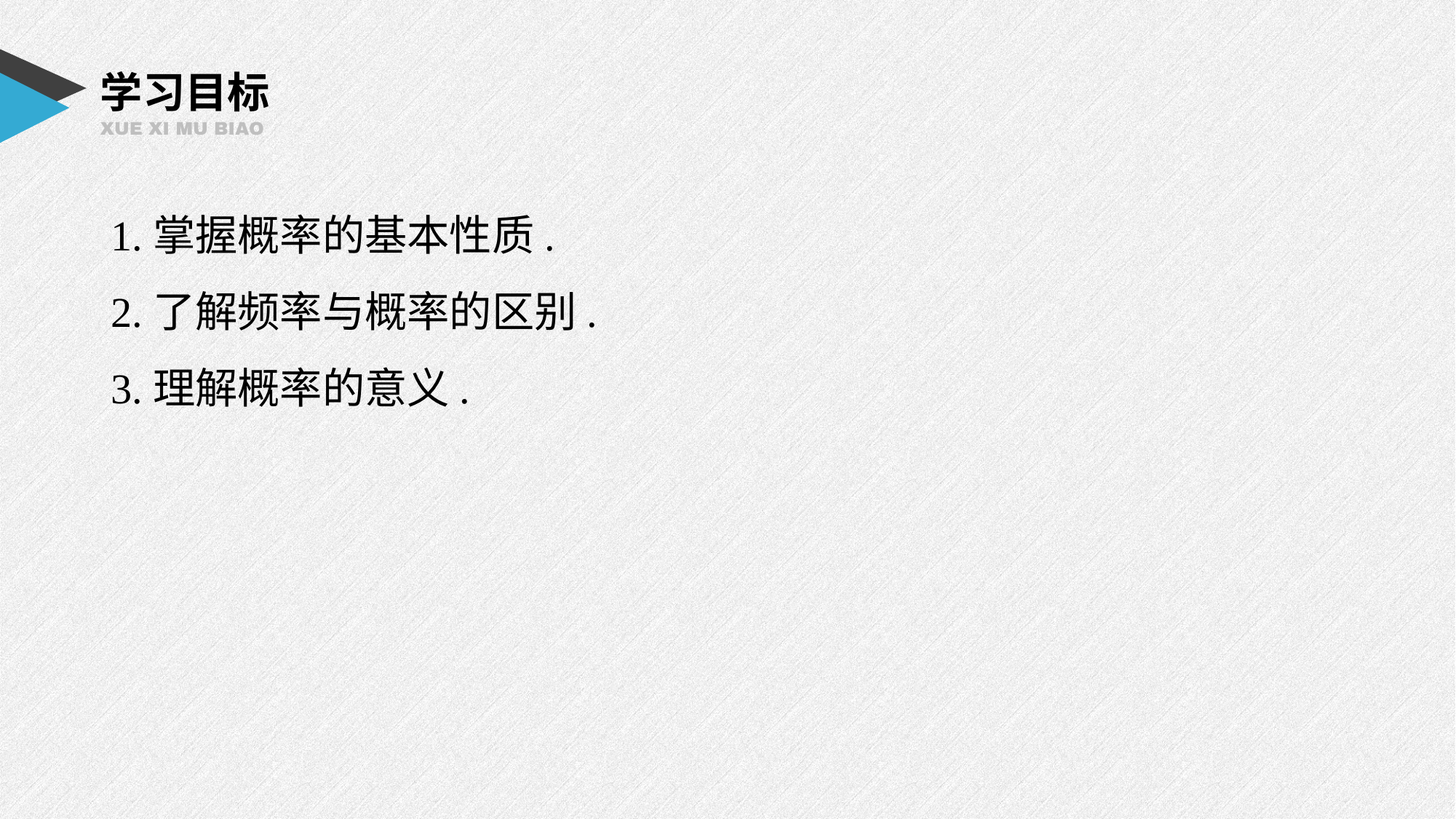

学习目标

XUE XI MU BIAO
1.掌握概率的基本性质.
2.了解频率与概率的区别.
3.理解概率的意义.